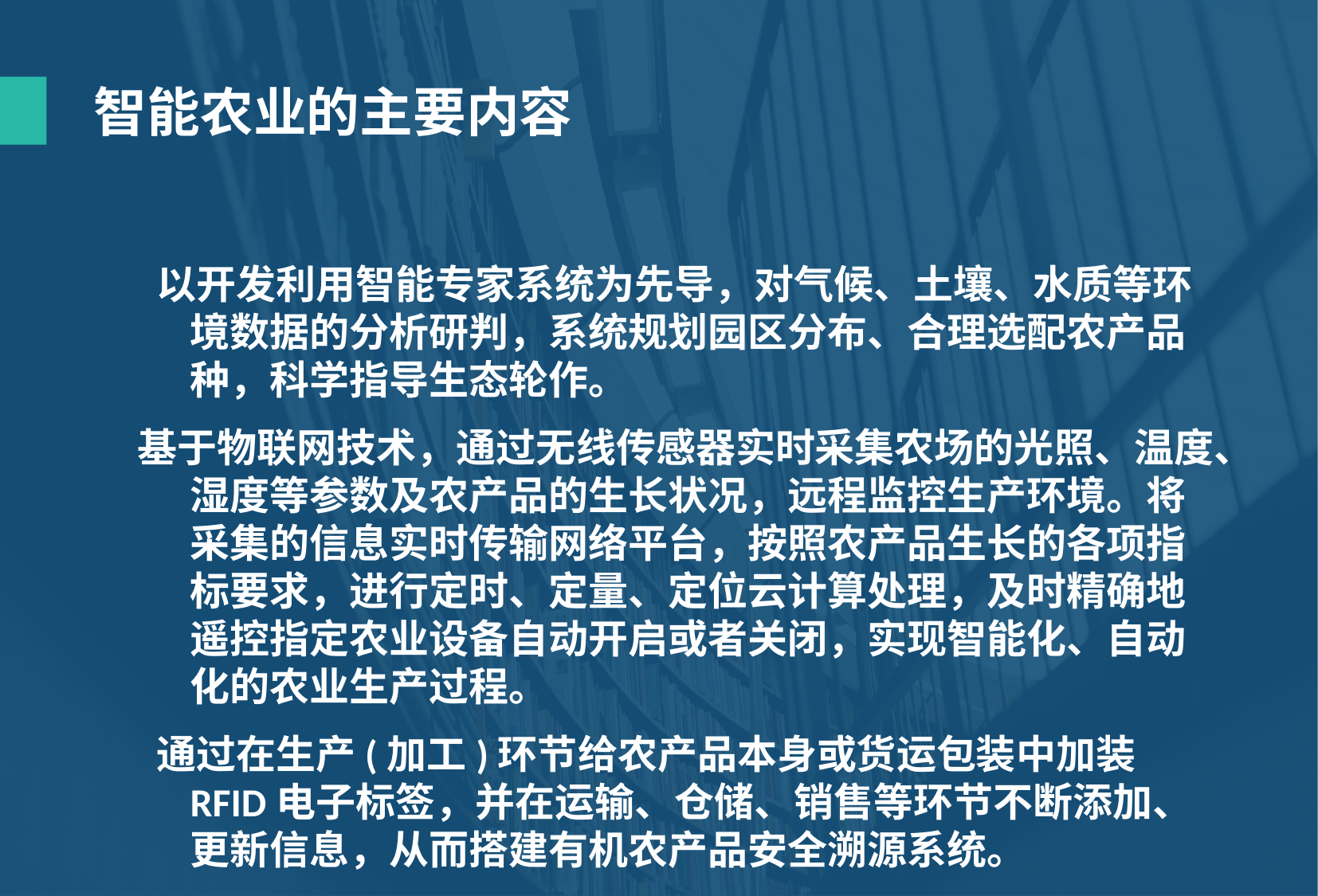

智能农业的主要内容
 以开发利用智能专家系统为先导，对气候、土壤、水质等环境数据的分析研判，系统规划园区分布、合理选配农产品种，科学指导生态轮作。
基于物联网技术，通过无线传感器实时采集农场的光照、温度、湿度等参数及农产品的生长状况，远程监控生产环境。将采集的信息实时传输网络平台，按照农产品生长的各项指标要求，进行定时、定量、定位云计算处理，及时精确地遥控指定农业设备自动开启或者关闭，实现智能化、自动化的农业生产过程。
 通过在生产(加工)环节给农产品本身或货运包装中加装RFID电子标签，并在运输、仓储、销售等环节不断添加、更新信息，从而搭建有机农产品安全溯源系统。